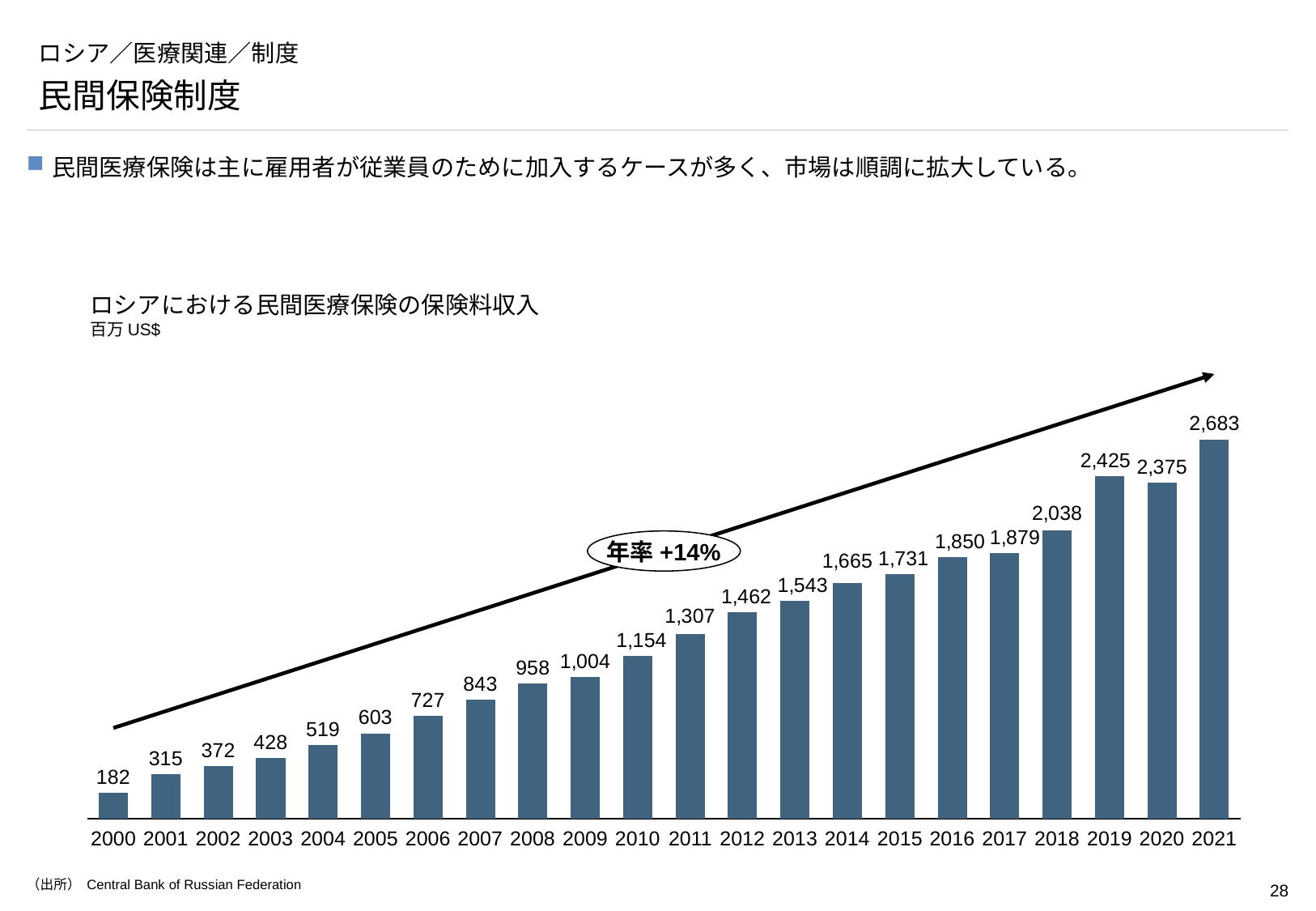

# ロシア／医療関連／制度
民間保険制度
民間医療保険は主に雇用者が従業員のために加入するケースが多く、市場は順調に拡大している。
ロシアにおける民間医療保険の保険料収入
百万US$

### Chart

| Category |  |
|---|---|
年率+14%
2000
2001
2002
2003
2004
2005
2006
2007
2008
2009
2010
2011
2012
2013
2014
2015
2016
2017
2018
2019
2020
2021
（出所） Central Bank of Russian Federation